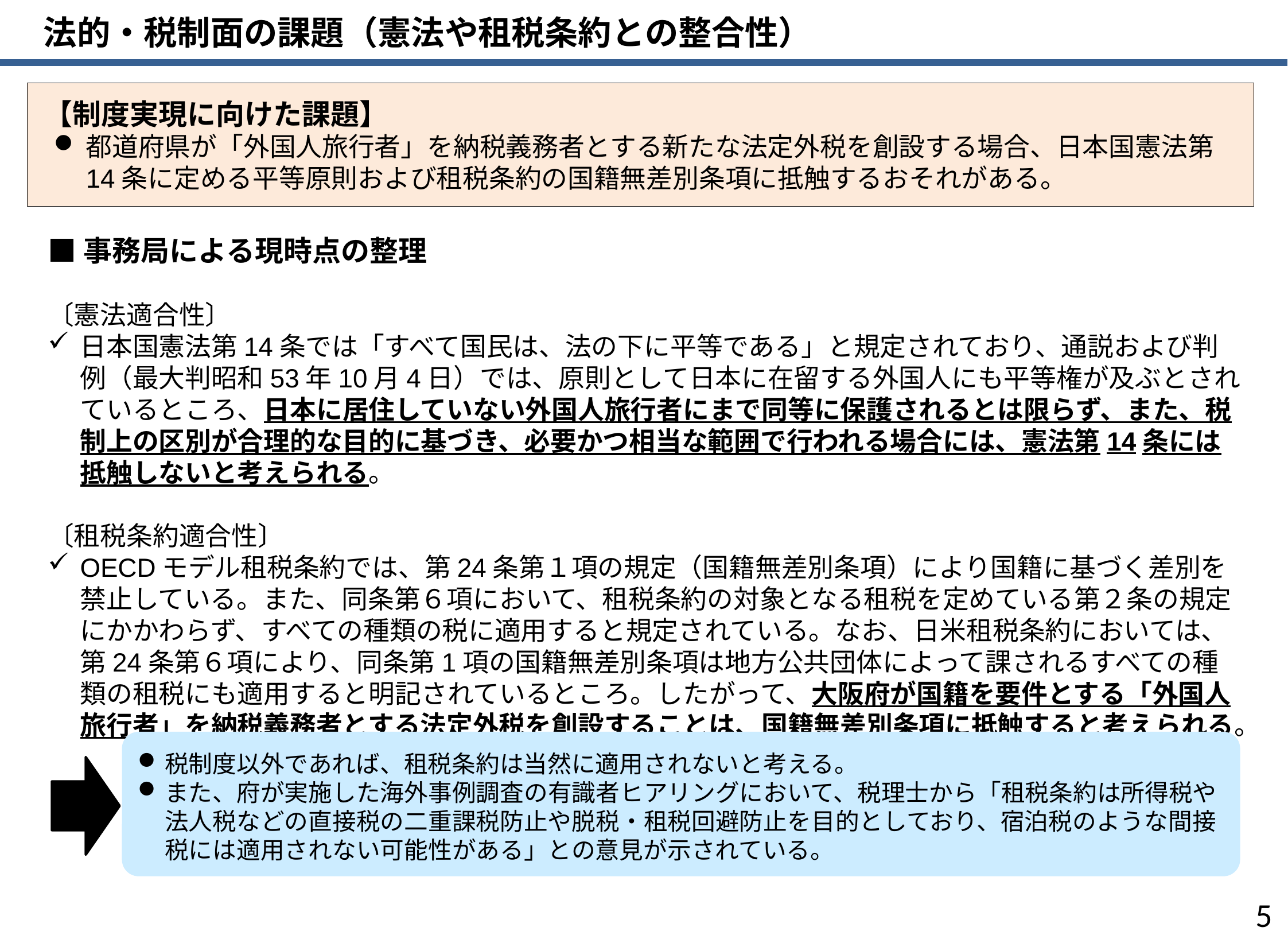

法的・税制面の課題（憲法や租税条約との整合性）
【制度実現に向けた課題】
都道府県が「外国人旅行者」を納税義務者とする新たな法定外税を創設する場合、日本国憲法第14条に定める平等原則および租税条約の国籍無差別条項に抵触するおそれがある。
■事務局による現時点の整理

〔憲法適合性〕
日本国憲法第14条では「すべて国民は、法の下に平等である」と規定されており、通説および判例（最大判昭和53年10月4日）では、原則として日本に在留する外国人にも平等権が及ぶとされているところ、日本に居住していない外国人旅行者にまで同等に保護されるとは限らず、また、税制上の区別が合理的な目的に基づき、必要かつ相当な範囲で行われる場合には、憲法第14条には抵触しないと考えられる。

〔租税条約適合性〕
OECDモデル租税条約では、第24条第１項の規定（国籍無差別条項）により国籍に基づく差別を禁止している。また、同条第６項において、租税条約の対象となる租税を定めている第２条の規定にかかわらず、すべての種類の税に適用すると規定されている。なお、日米租税条約においては、第24条第６項により、同条第1項の国籍無差別条項は地方公共団体によって課されるすべての種類の租税にも適用すると明記されているところ。したがって、大阪府が国籍を要件とする「外国人旅行者」を納税義務者とする法定外税を創設することは、国籍無差別条項に抵触すると考えられる。

税制度以外であれば、租税条約は当然に適用されないと考える。
また、府が実施した海外事例調査の有識者ヒアリングにおいて、税理士から「租税条約は所得税や法人税などの直接税の二重課税防止や脱税・租税回避防止を目的としており、宿泊税のような間接税には適用されない可能性がある」との意見が示されている。

5